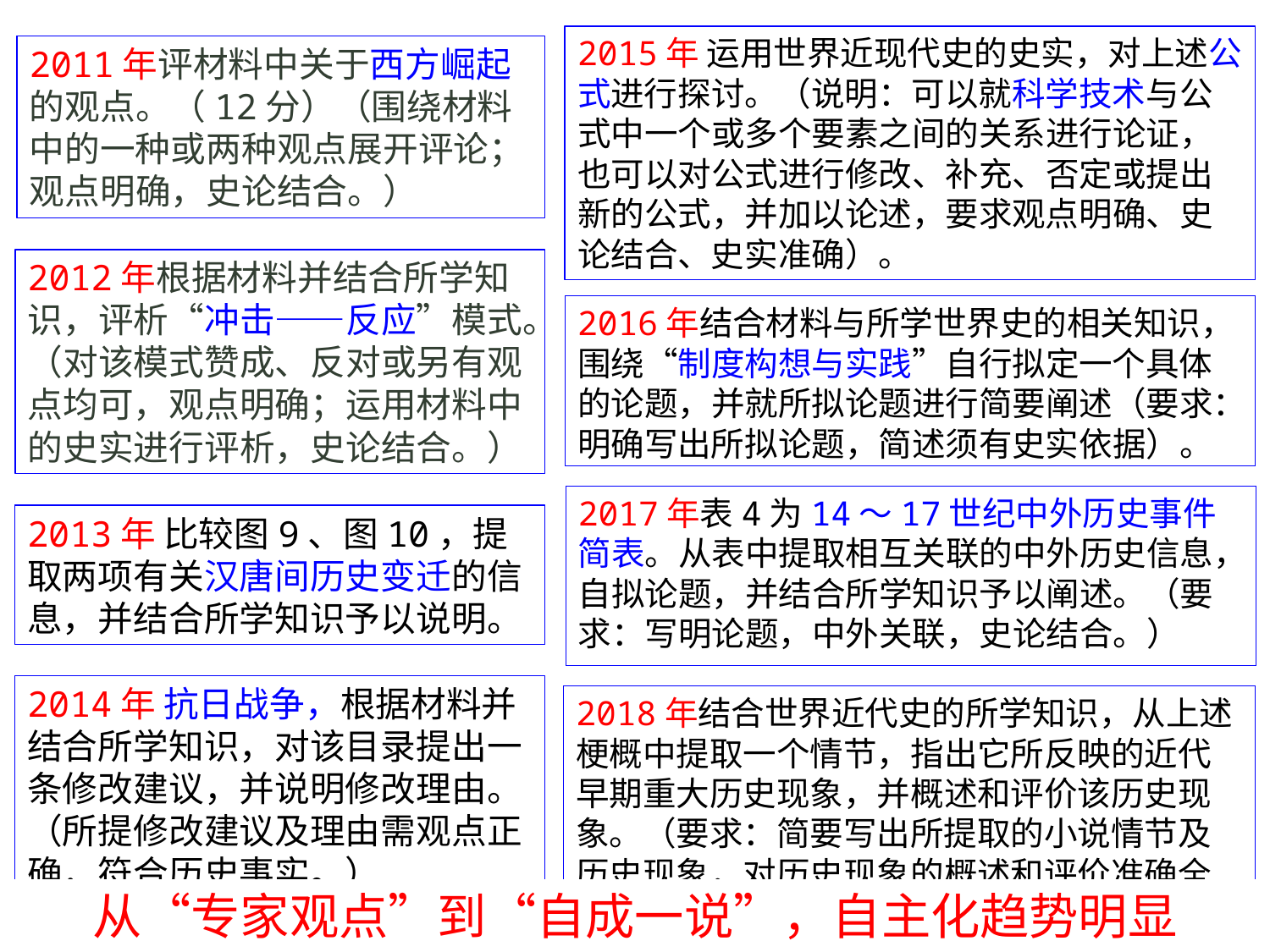

2015年 运用世界近现代史的史实，对上述公式进行探讨。（说明：可以就科学技术与公式中一个或多个要素之间的关系进行论证，也可以对公式进行修改、补充、否定或提出新的公式，并加以论述，要求观点明确、史论结合、史实准确）。
2011年评材料中关于西方崛起的观点。（12分）（围绕材料中的一种或两种观点展开评论；观点明确，史论结合。）
2012年根据材料并结合所学知识，评析“冲击——反应”模式。（对该模式赞成、反对或另有观点均可，观点明确；运用材料中的史实进行评析，史论结合。）
2016年结合材料与所学世界史的相关知识，围绕“制度构想与实践”自行拟定一个具体的论题，并就所拟论题进行简要阐述（要求：明确写出所拟论题，简述须有史实依据）。
2017年表4为14～17世纪中外历史事件简表。从表中提取相互关联的中外历史信息，自拟论题，并结合所学知识予以阐述。（要求：写明论题，中外关联，史论结合。）
2013年 比较图9、图10，提取两项有关汉唐间历史变迁的信息，并结合所学知识予以说明。
2014年 抗日战争，根据材料并结合所学知识，对该目录提出一条修改建议，并说明修改理由。（所提修改建议及理由需观点正确，符合历史事实。）
2018年结合世界近代史的所学知识，从上述梗概中提取一个情节，指出它所反映的近代早期重大历史现象，并概述和评价该历史现象。（要求：简要写出所提取的小说情节及历史现象，对历史现象的概述和评价准确全面。）
从“专家观点”到“自成一说”，自主化趋势明显